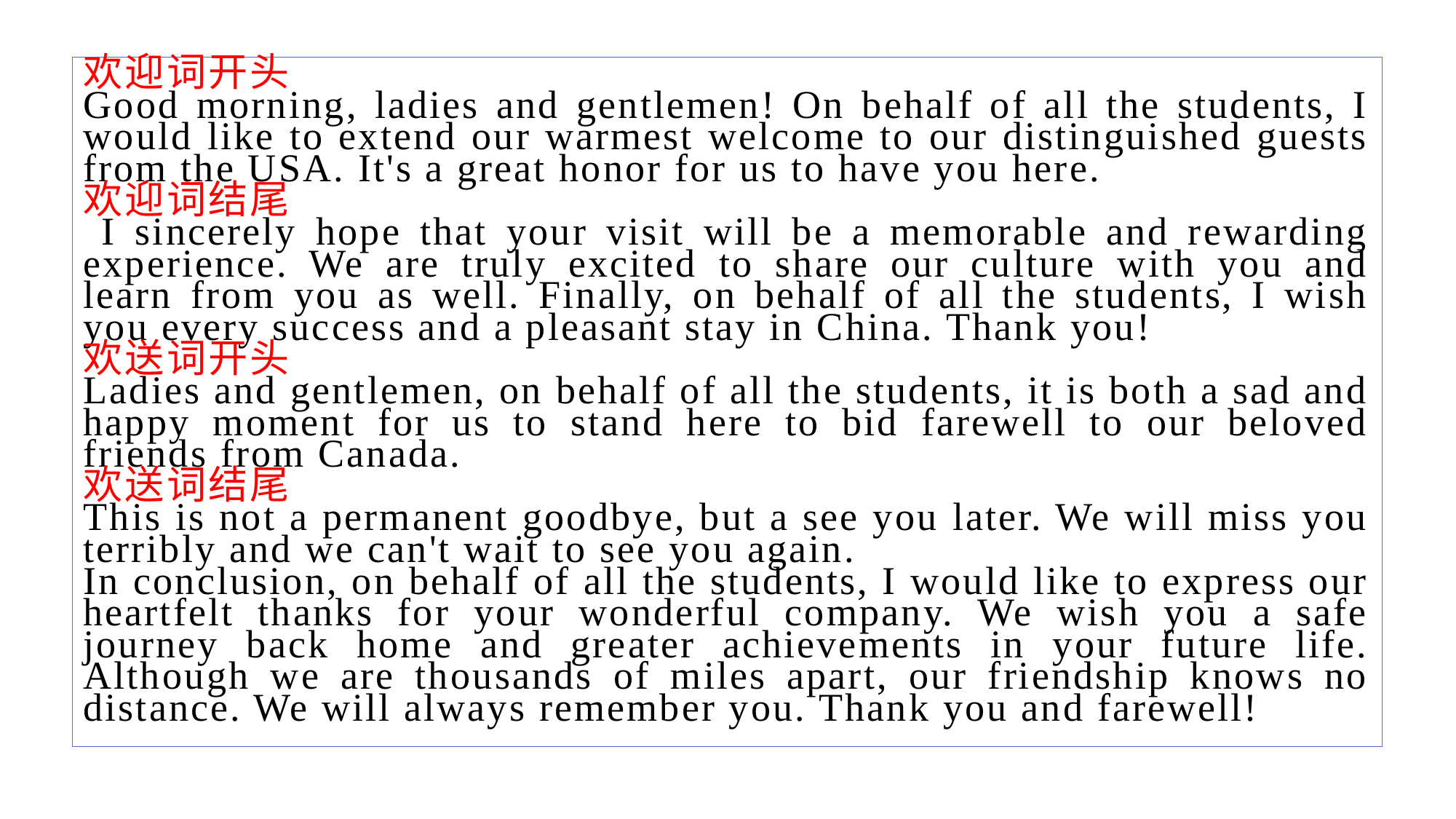

欢迎词开头
Good morning, ladies and gentlemen! On behalf of all the students, I would like to extend our warmest welcome to our distinguished guests from the USA. It's a great honor for us to have you here.
欢迎词结尾
 I sincerely hope that your visit will be a memorable and rewarding experience. We are truly excited to share our culture with you and learn from you as well. Finally, on behalf of all the students, I wish you every success and a pleasant stay in China. Thank you!
欢送词开头
Ladies and gentlemen, on behalf of all the students, it is both a sad and happy moment for us to stand here to bid farewell to our beloved friends from Canada.
欢送词结尾
This is not a permanent goodbye, but a see you later. We will miss you terribly and we can't wait to see you again.
In conclusion, on behalf of all the students, I would like to express our heartfelt thanks for your wonderful company. We wish you a safe journey back home and greater achievements in your future life. Although we are thousands of miles apart, our friendship knows no distance. We will always remember you. Thank you and farewell!